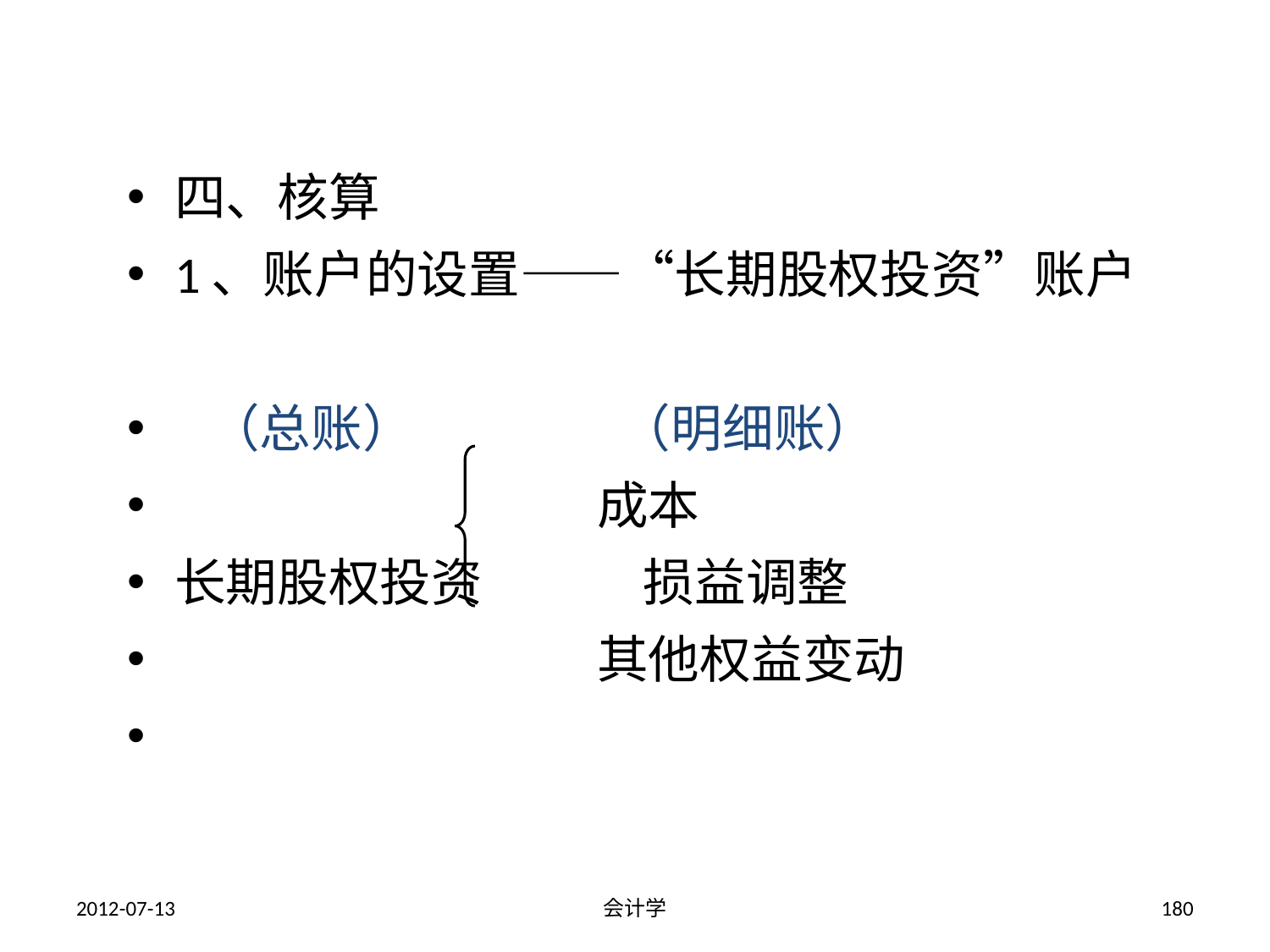

四、核算
1、账户的设置——“长期股权投资”账户

  （总账）                  （明细账）
                                    成本
长期股权投资              损益调整
                                    其他权益变动

2012-07-13
会计学
180